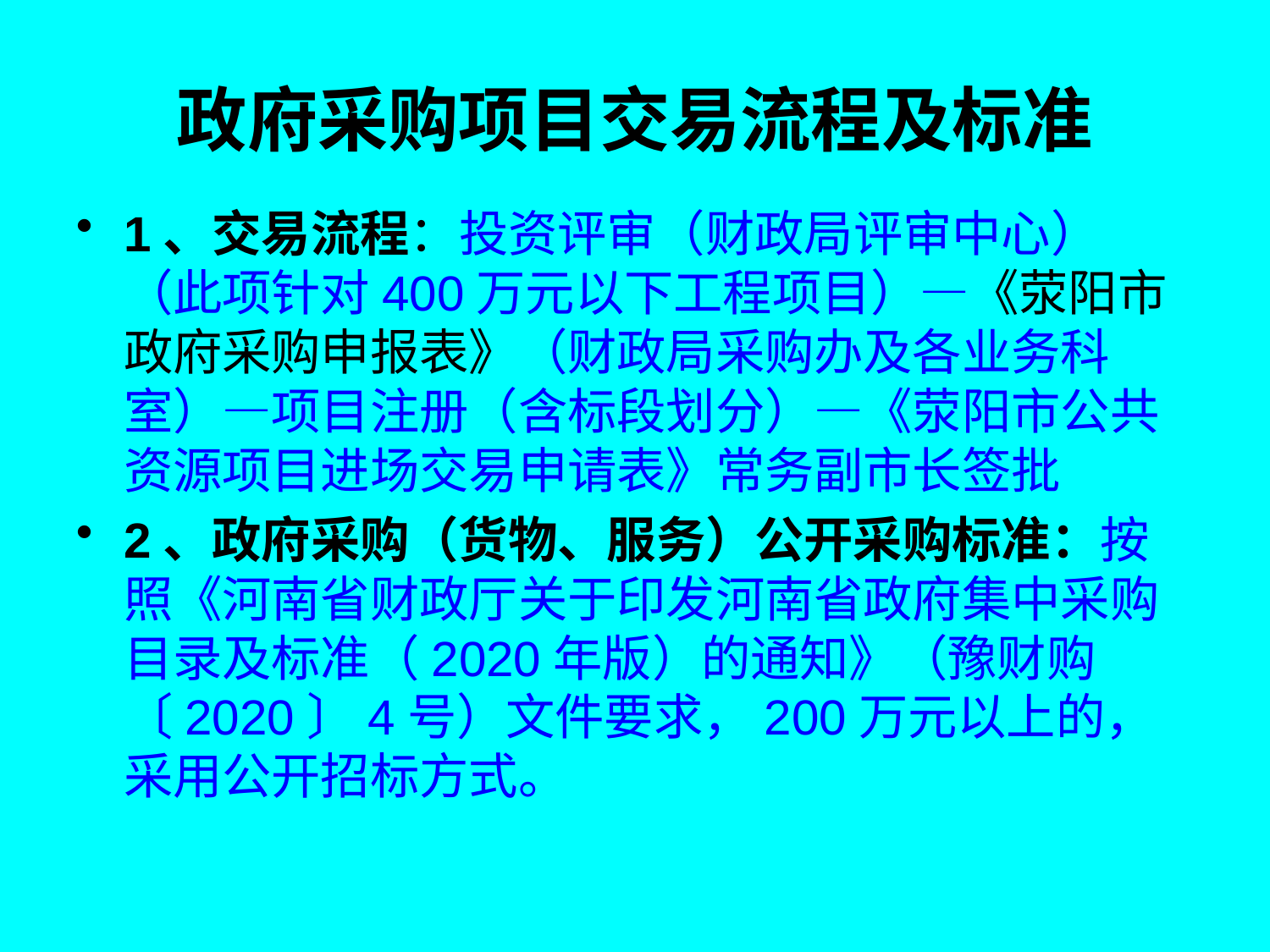

# 政府采购项目交易流程及标准
1、交易流程：投资评审（财政局评审中心）（此项针对400万元以下工程项目）—《荥阳市政府采购申报表》（财政局采购办及各业务科室）—项目注册（含标段划分）—《荥阳市公共资源项目进场交易申请表》常务副市长签批
2、政府采购（货物、服务）公开采购标准：按照《河南省财政厅关于印发河南省政府集中采购目录及标准（2020年版）的通知》（豫财购〔2020〕4号）文件要求，200万元以上的，采用公开招标方式。